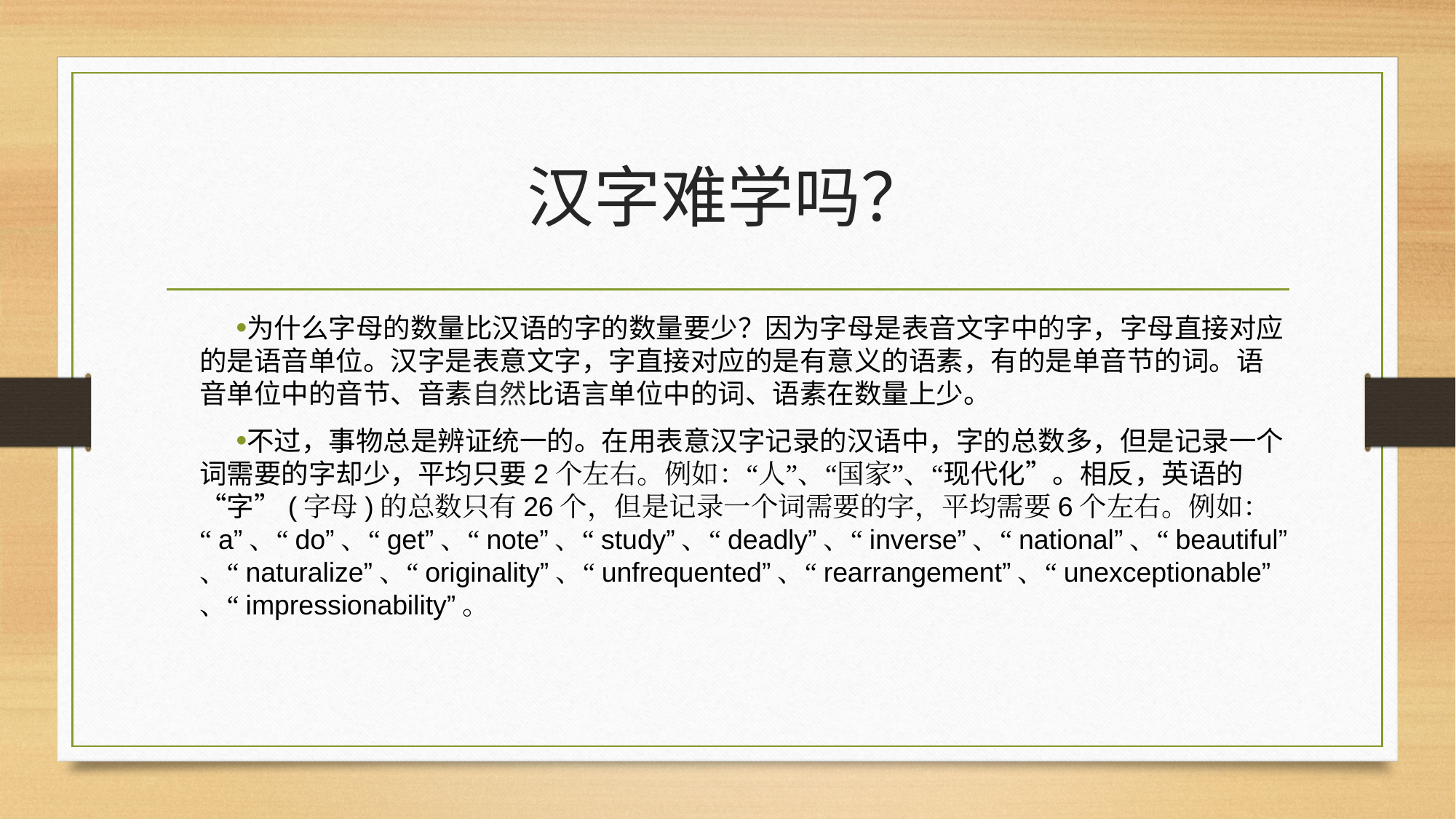

# 汉字难学吗？
为什么字母的数量比汉语的字的数量要少？因为字母是表音文字中的字，字母直接对应的是语音单位。汉字是表意文字，字直接对应的是有意义的语素，有的是单音节的词。语音单位中的音节、音素自然比语言单位中的词、语素在数量上少。
不过，事物总是辨证统一的。在用表意汉字记录的汉语中，字的总数多，但是记录一个词需要的字却少，平均只要2个左右。例如：“人”、“国家”、“现代化”。相反，英语的“字”(字母)的总数只有26个，但是记录一个词需要的字，平均需要6个左右。例如：“a”、“do”、“get”、“note”、“study”、“deadly”、“inverse”、“national”、“beautiful”、“naturalize”、“originality”、“unfrequented”、“rearrangement”、“unexceptionable”、“impressionability”。